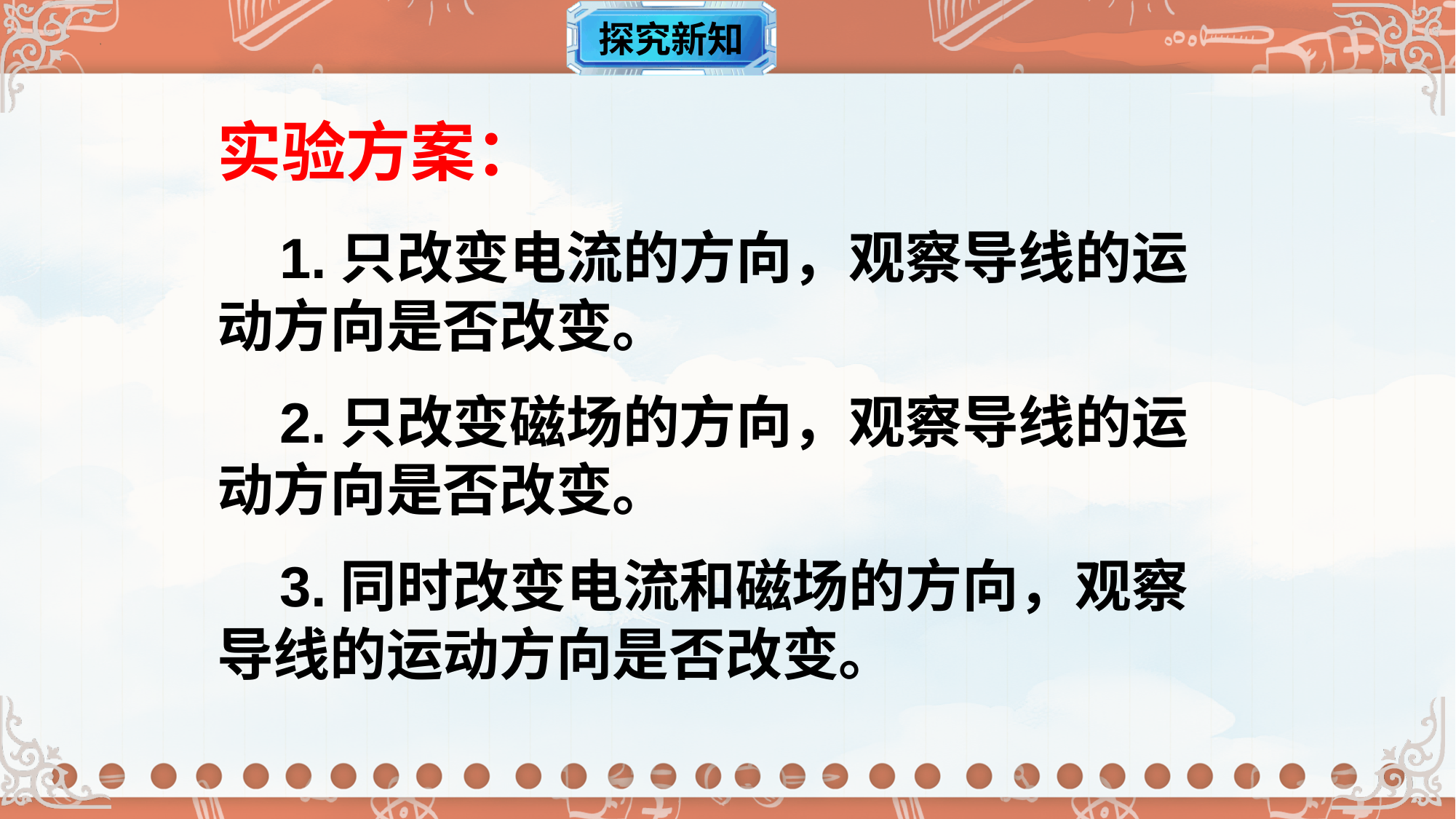

实验方案：
    1.只改变电流的方向，观察导线的运动方向是否改变。
    2.只改变磁场的方向，观察导线的运动方向是否改变。
    3.同时改变电流和磁场的方向，观察导线的运动方向是否改变。